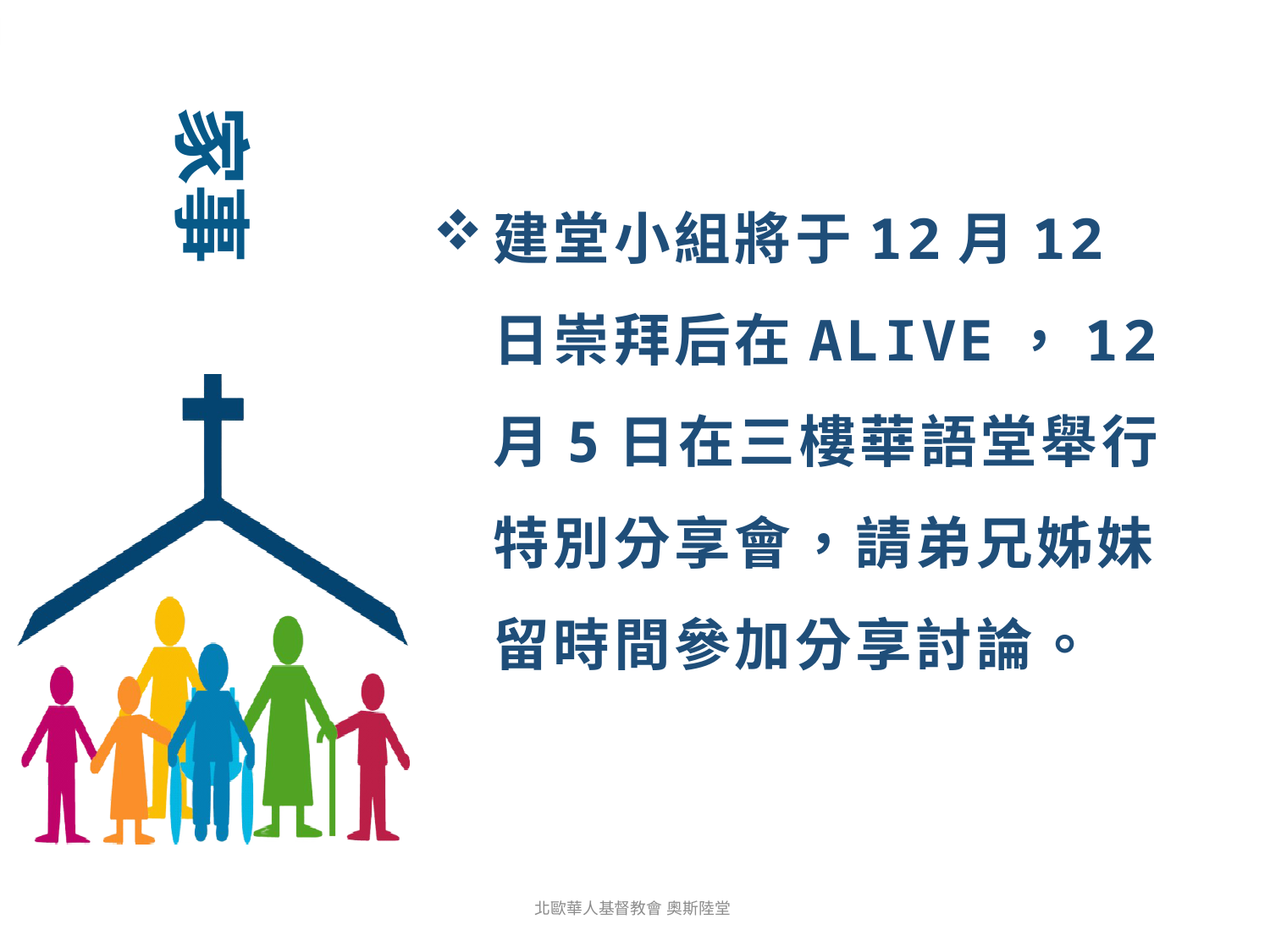

建堂小組將于12月12日崇拜后在ALIVE，12月5日在三樓華語堂舉行特別分享會，請弟兄姊妹留時間參加分享討論。
北歐華人基督教會 奧斯陸堂